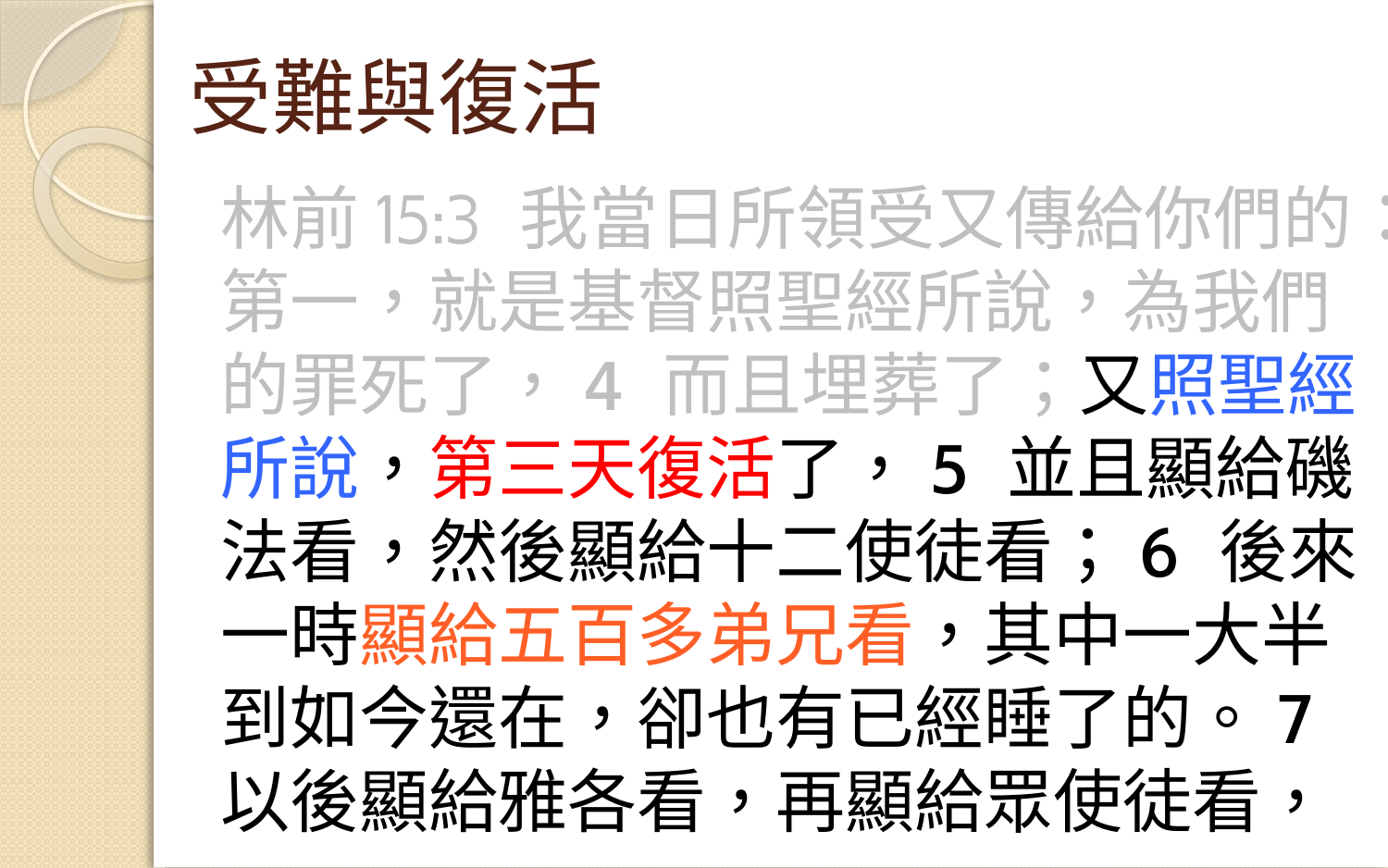

# 受難與復活
林前15:3 我當日所領受又傳給你們的：第一，就是基督照聖經所說，為我們的罪死了，4 而且埋葬了；又照聖經所說，第三天復活了，5 並且顯給磯法看，然後顯給十二使徒看；6 後來一時顯給五百多弟兄看，其中一大半到如今還在，卻也有已經睡了的。7 以後顯給雅各看，再顯給眾使徒看，